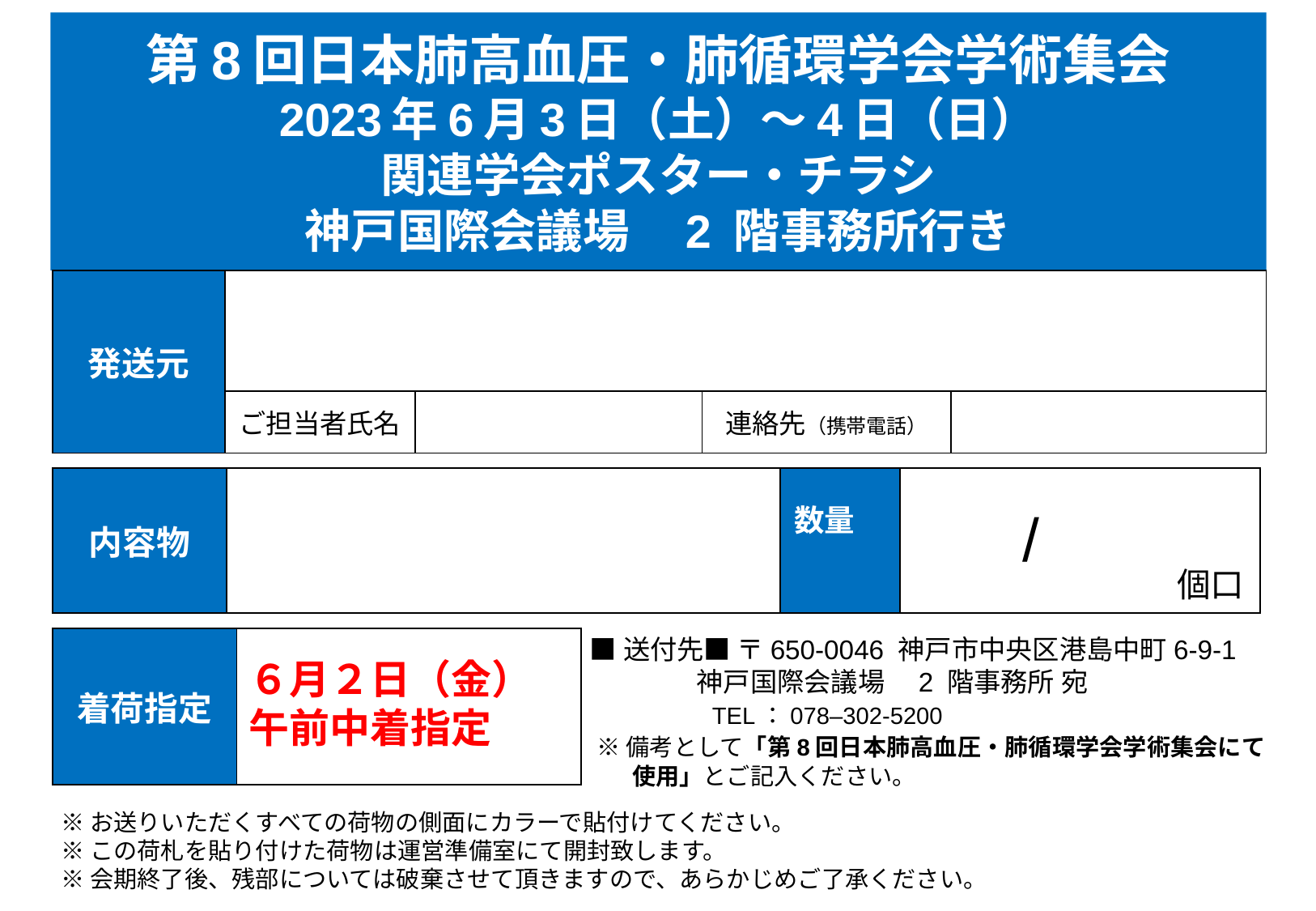

# 第8回日本肺高血圧・肺循環学会学術集会 2023年6月3日（土）～4日（日） 関連学会ポスター・チラシ 神戸国際会議場　2 階事務所行き
| 発送元 |  |  |  |  |
| --- | --- | --- | --- | --- |
|  | ご担当者氏名 |  | 連絡先（携帯電話） |  |
| 内容物 |  | 数量 |  | / |  | 個口 |
| --- | --- | --- | --- | --- | --- | --- |
 ■送付先■ 〒650-0046 神戸市中央区港島中町6-9-1
　              神戸国際会議場　2 階事務所 宛
                 TEL：078–302-5200
  ※備考として「第8回日本肺高血圧・肺循環学会学術集会にて
　　使用」とご記入ください。

| 着荷指定 | ６月２日（金）午前中着指定 |
| --- | --- |
※お送りいただくすべての荷物の側面にカラーで貼付けてください。
※この荷札を貼り付けた荷物は運営準備室にて開封致します。
※会期終了後、残部については破棄させて頂きますので、あらかじめご了承ください。